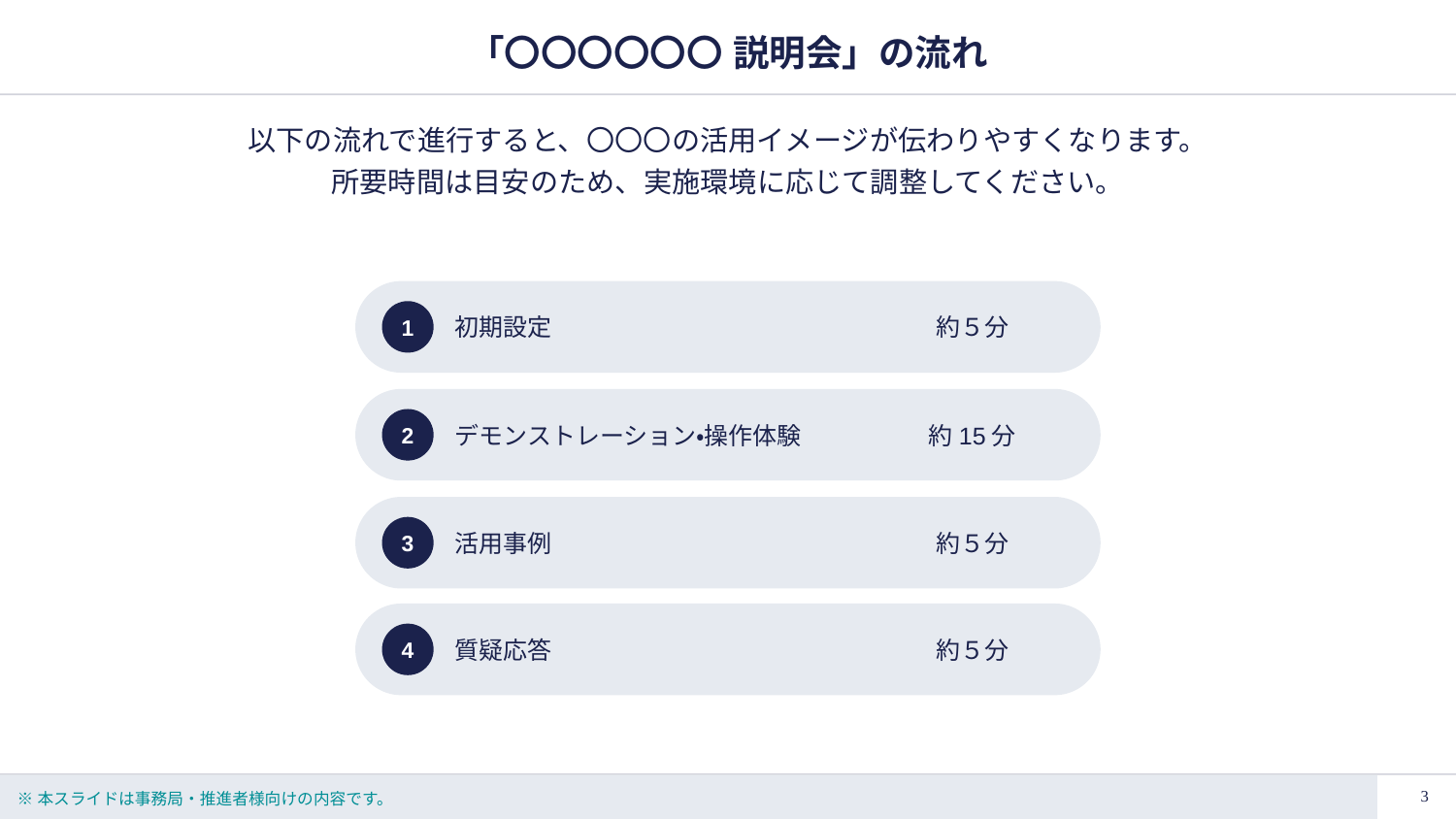

# 「〇〇〇〇〇〇 説明会」の流れ
以下の流れで進行すると、〇〇〇の活用イメージが伝わりやすくなります。
所要時間は目安のため、実施環境に応じて調整してください。
初期設定
約５分
1
デモンストレーション・操作体験
約15分
2
活用事例
約５分
3
質疑応答
約５分
4
※本スライドは事務局・推進者様向けの内容です。
3